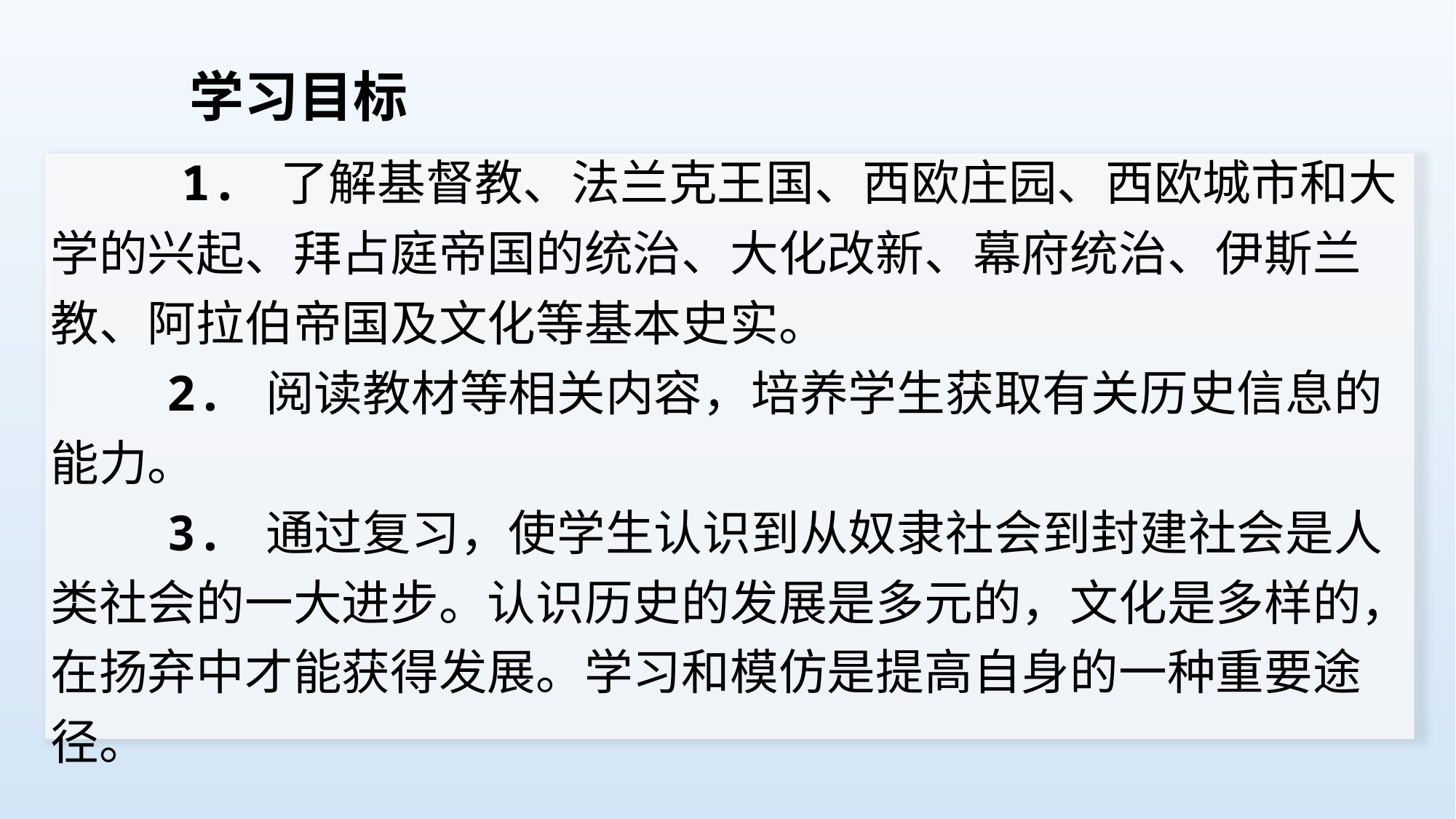

学习目标

    1. 了解基督教、法兰克王国、西欧庄园、西欧城市和大学的兴起、拜占庭帝国的统治、大化改新、幕府统治、伊斯兰教、阿拉伯帝国及文化等基本史实。
    2. 阅读教材等相关内容，培养学生获取有关历史信息的能力。
    3. 通过复习，使学生认识到从奴隶社会到封建社会是人类社会的一大进步。认识历史的发展是多元的，文化是多样的，在扬弃中才能获得发展。学习和模仿是提高自身的一种重要途径。